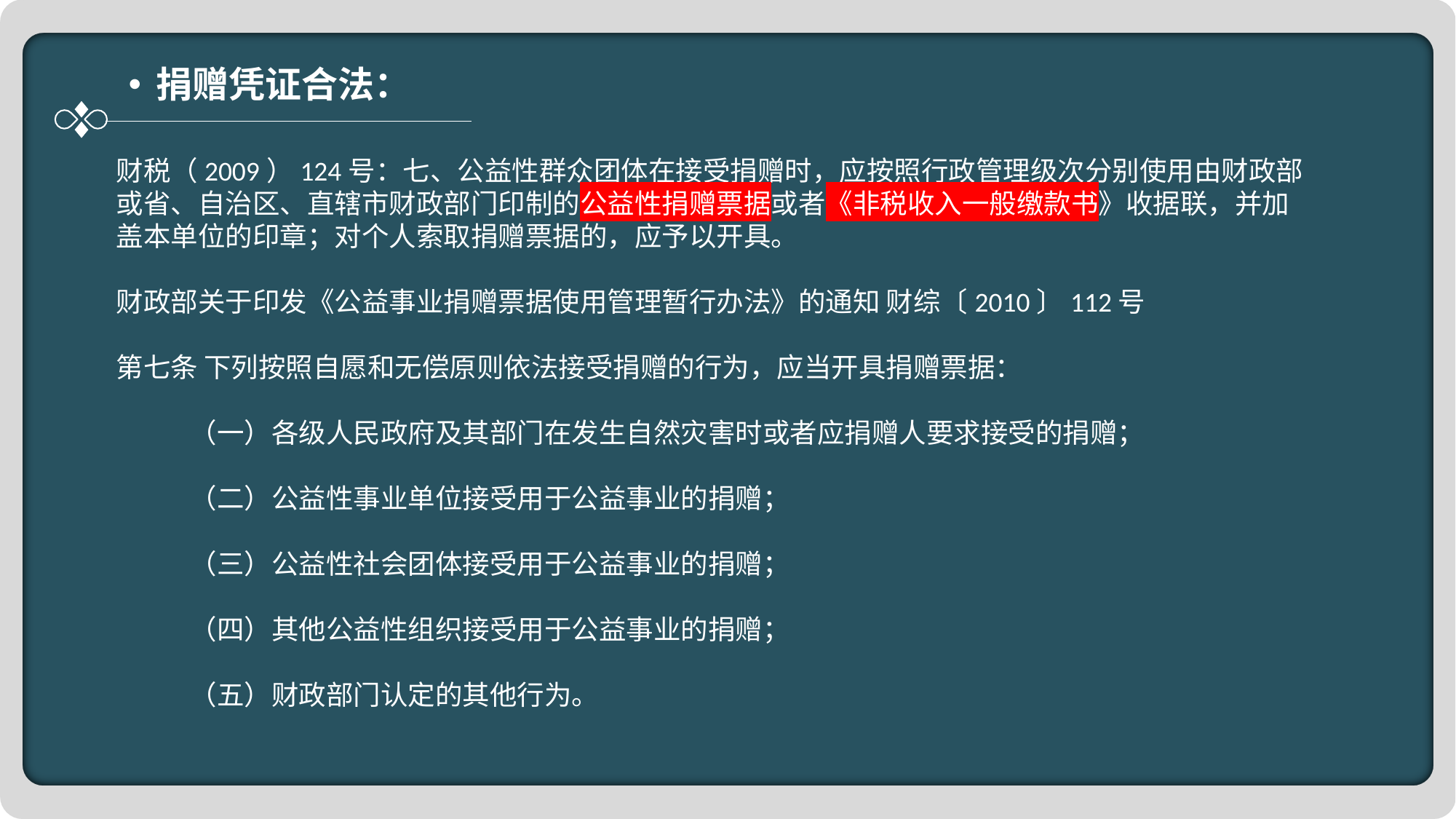

捐赠凭证合法：

财税（2009）124号：七、公益性群众团体在接受捐赠时，应按照行政管理级次分别使用由财政部或省、自治区、直辖市财政部门印制的公益性捐赠票据或者《非税收入一般缴款书》收据联，并加盖本单位的印章；对个人索取捐赠票据的，应予以开具。

财政部关于印发《公益事业捐赠票据使用管理暂行办法》的通知 财综〔2010〕112号

第七条 下列按照自愿和无偿原则依法接受捐赠的行为，应当开具捐赠票据：

  　　（一）各级人民政府及其部门在发生自然灾害时或者应捐赠人要求接受的捐赠；

  　　（二）公益性事业单位接受用于公益事业的捐赠；

  　　（三）公益性社会团体接受用于公益事业的捐赠；

  　　（四）其他公益性组织接受用于公益事业的捐赠；

  　　（五）财政部门认定的其他行为。